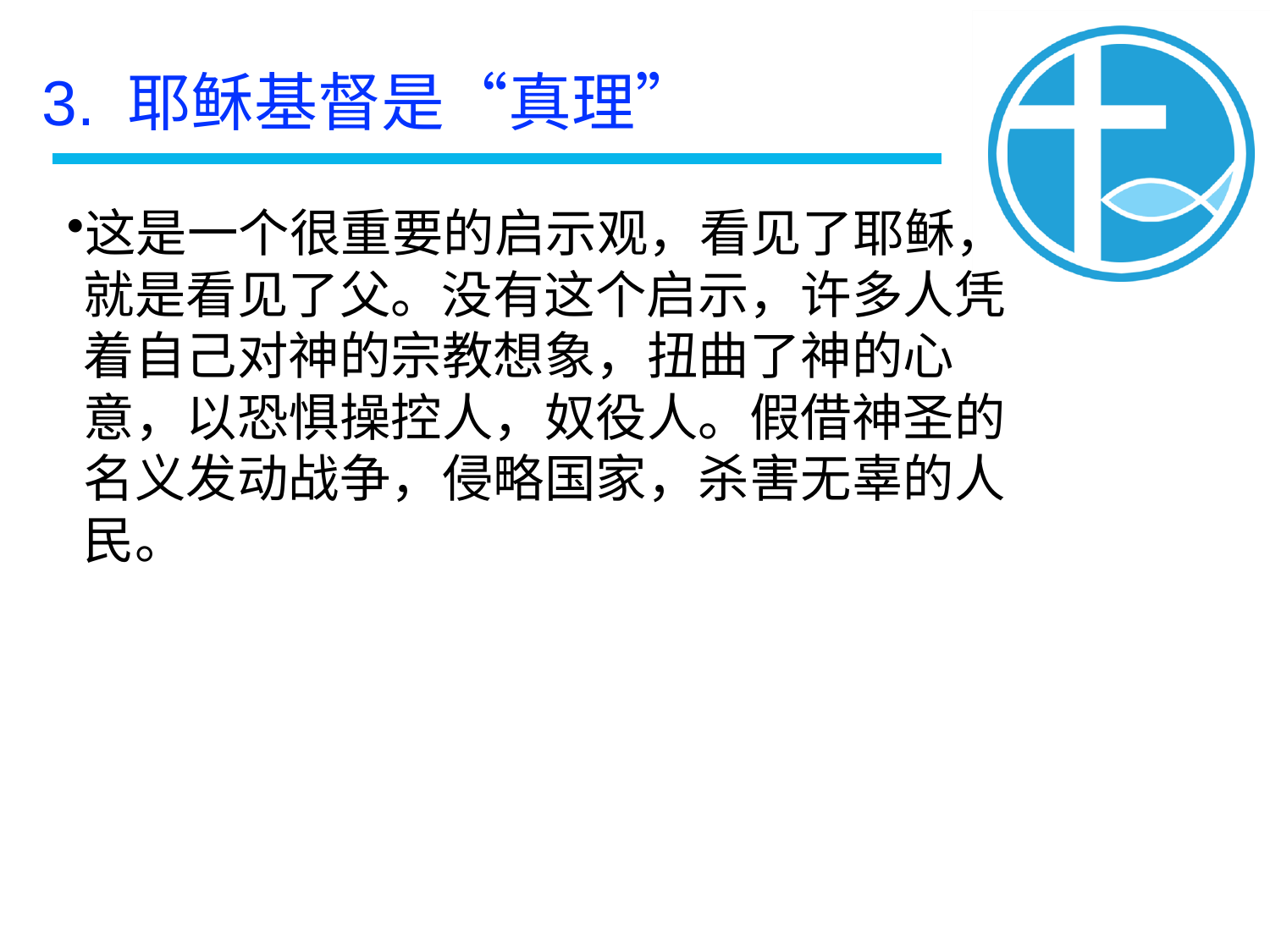

3. 耶稣基督是“真理”
这是一个很重要的启示观，看见了耶稣，就是看见了父。没有这个启示，许多人凭着自己对神的宗教想象，扭曲了神的心意，以恐惧操控人，奴役人。假借神圣的名义发动战争，侵略国家，杀害无辜的人民。